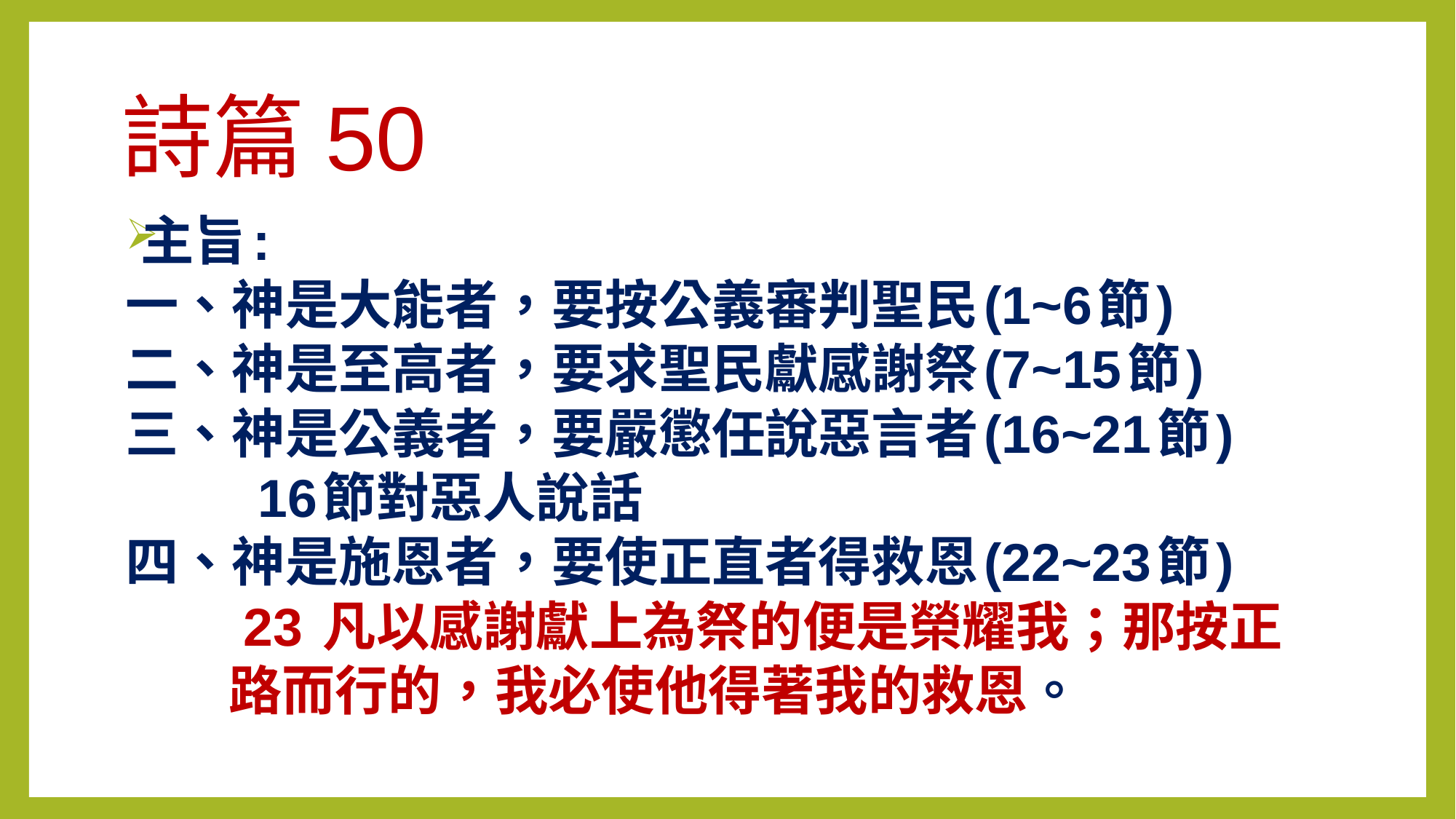

# 詩篇50
主旨:
一、神是大能者，要按公義審判聖民(1~6節)
二、神是至高者，要求聖民獻感謝祭(7~15節)
三、神是公義者，要嚴懲任說惡言者(16~21節)
         16節對惡人說話
四、神是施恩者，要使正直者得救恩(22~23節)
        23 凡以感謝獻上為祭的便是榮耀我；那按正
        路而行的，我必使他得著我的救恩。